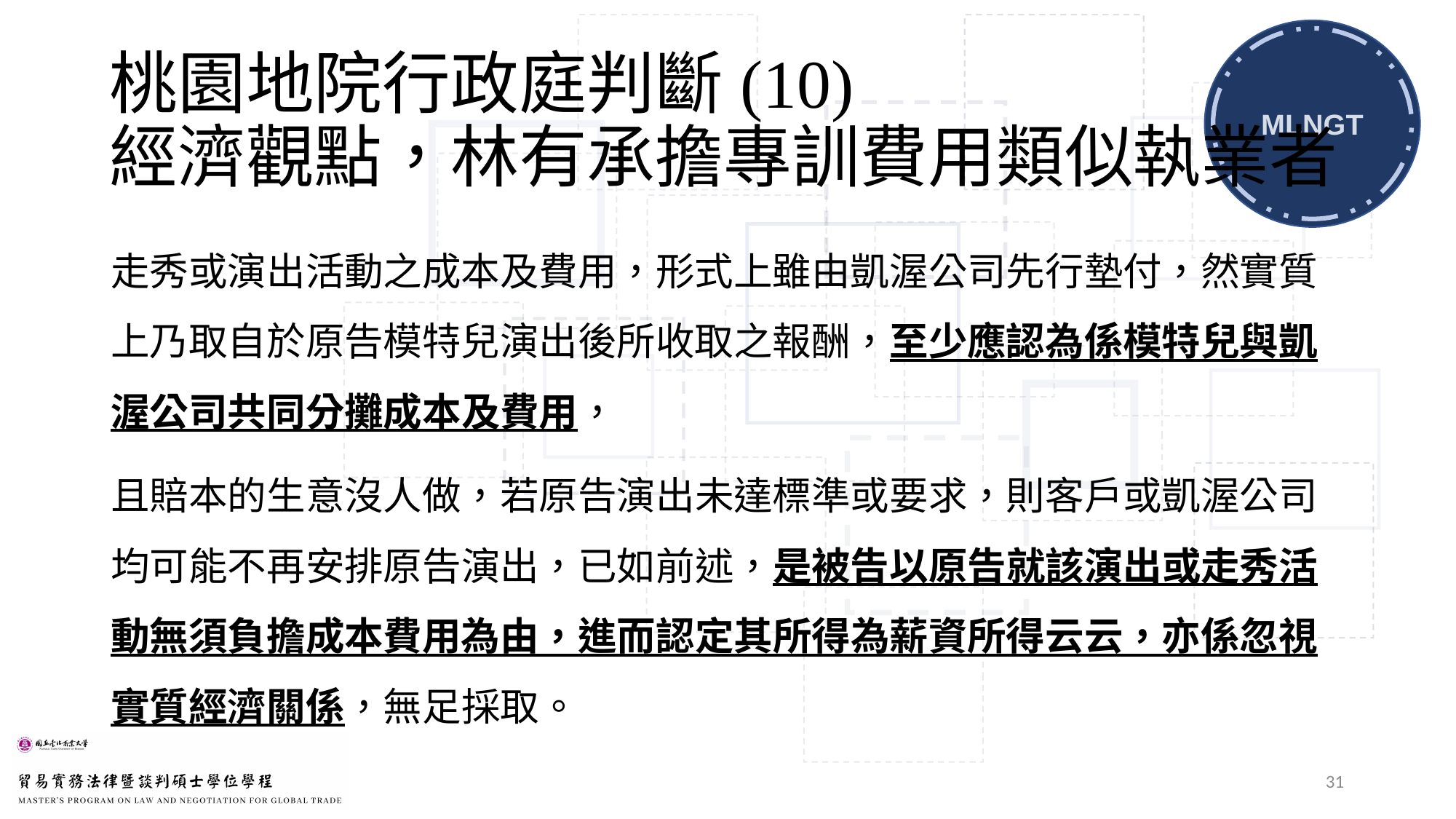

# 桃園地院行政庭判斷(10) 經濟觀點，林有承擔專訓費用類似執業者
走秀或演出活動之成本及費用，形式上雖由凱渥公司先行墊付，然實質上乃取自於原告模特兒演出後所收取之報酬，至少應認為係模特兒與凱渥公司共同分攤成本及費用，
且賠本的生意沒人做，若原告演出未達標準或要求，則客戶或凱渥公司均可能不再安排原告演出，已如前述，是被告以原告就該演出或走秀活動無須負擔成本費用為由，進而認定其所得為薪資所得云云，亦係忽視實質經濟關係，無足採取。